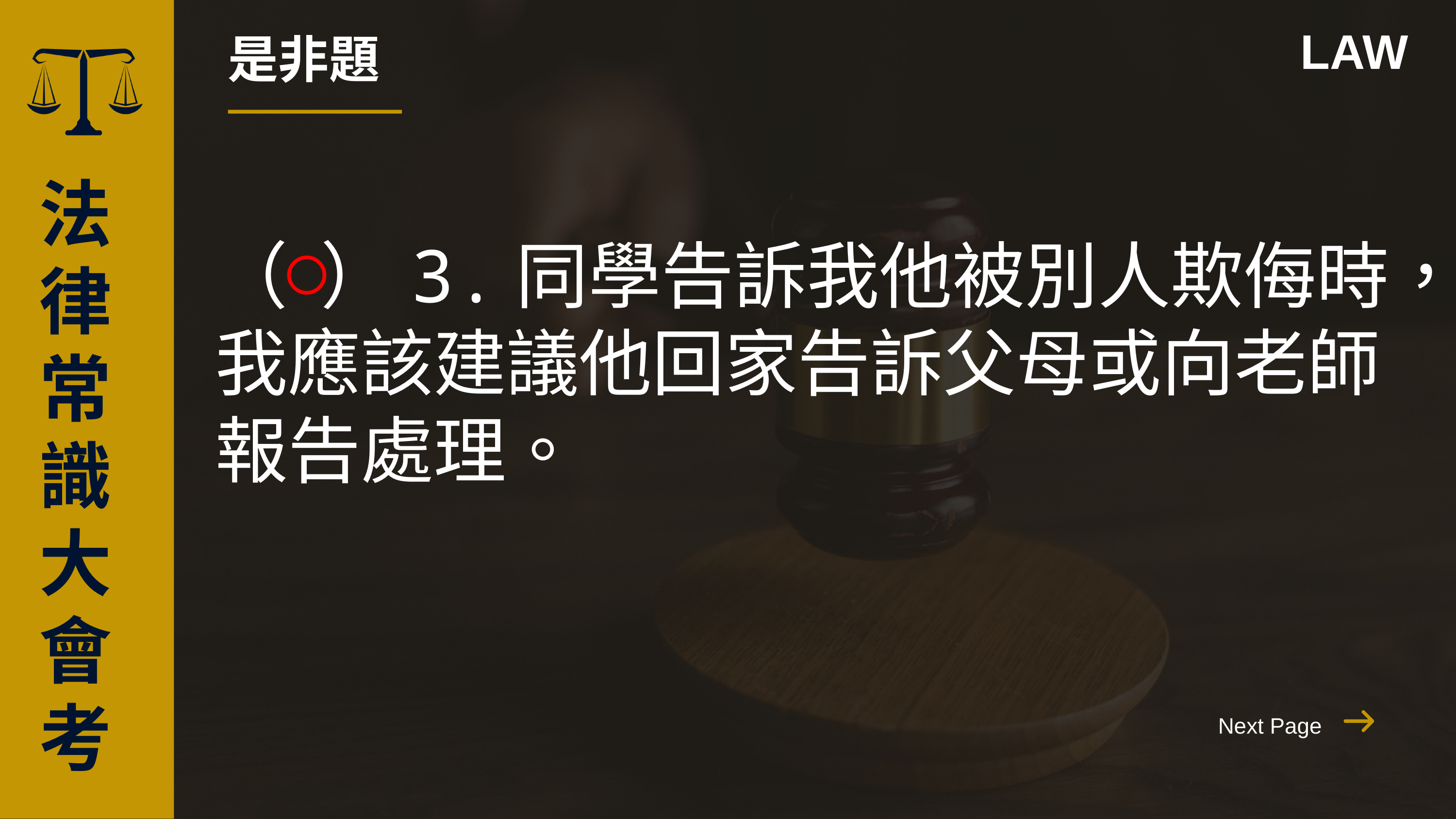

是非題

LAW

（  ）3.同學告訴我他被別人欺侮時，我應該建議他回家告訴父母或向老師報告處理。
法律常識
大會考
○
Next Page